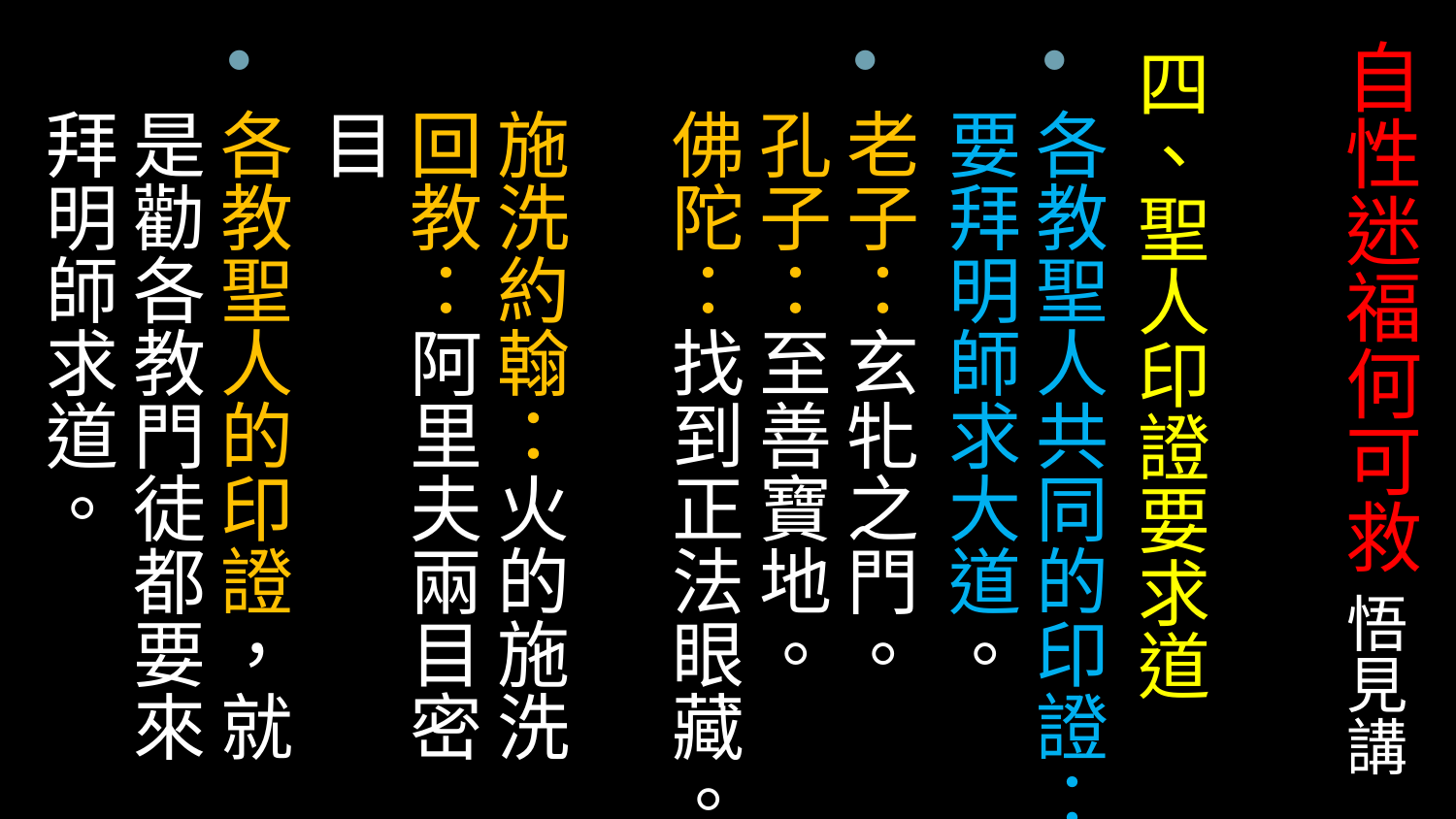

# 自性迷福何可救 悟見講
四、聖人印證要求道
各教聖人共同的印證：要拜明師求大道。
老子：玄牝之門。
孔子：至善寶地。
佛陀：找到正法眼藏。
施洗約翰：火的施洗
回教：阿里夫兩目密目
各教聖人的印證，就是勸各教門徒都要來拜明師求道。